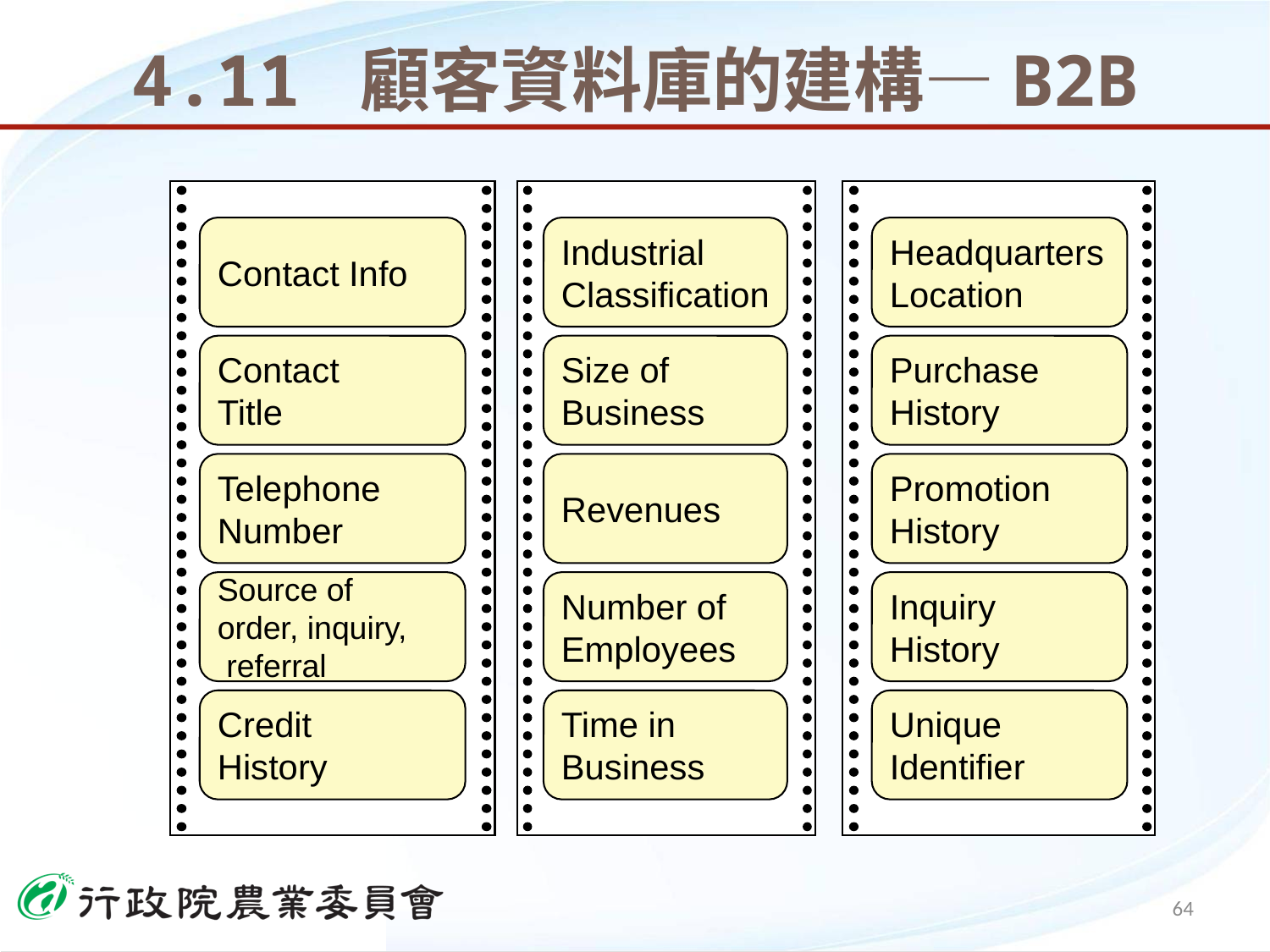

# 4.11 顧客資料庫的建構—B2B

Contact Info
Contact
Title
Telephone
Number
Source of
order, inquiry,
 referral
Credit
History

Industrial
Classification
Size of
Business
Revenues
Number of
Employees
Time in
Business

Headquarters
Location
Purchase
History
Promotion
History
Inquiry
History
Unique
Identifier
64